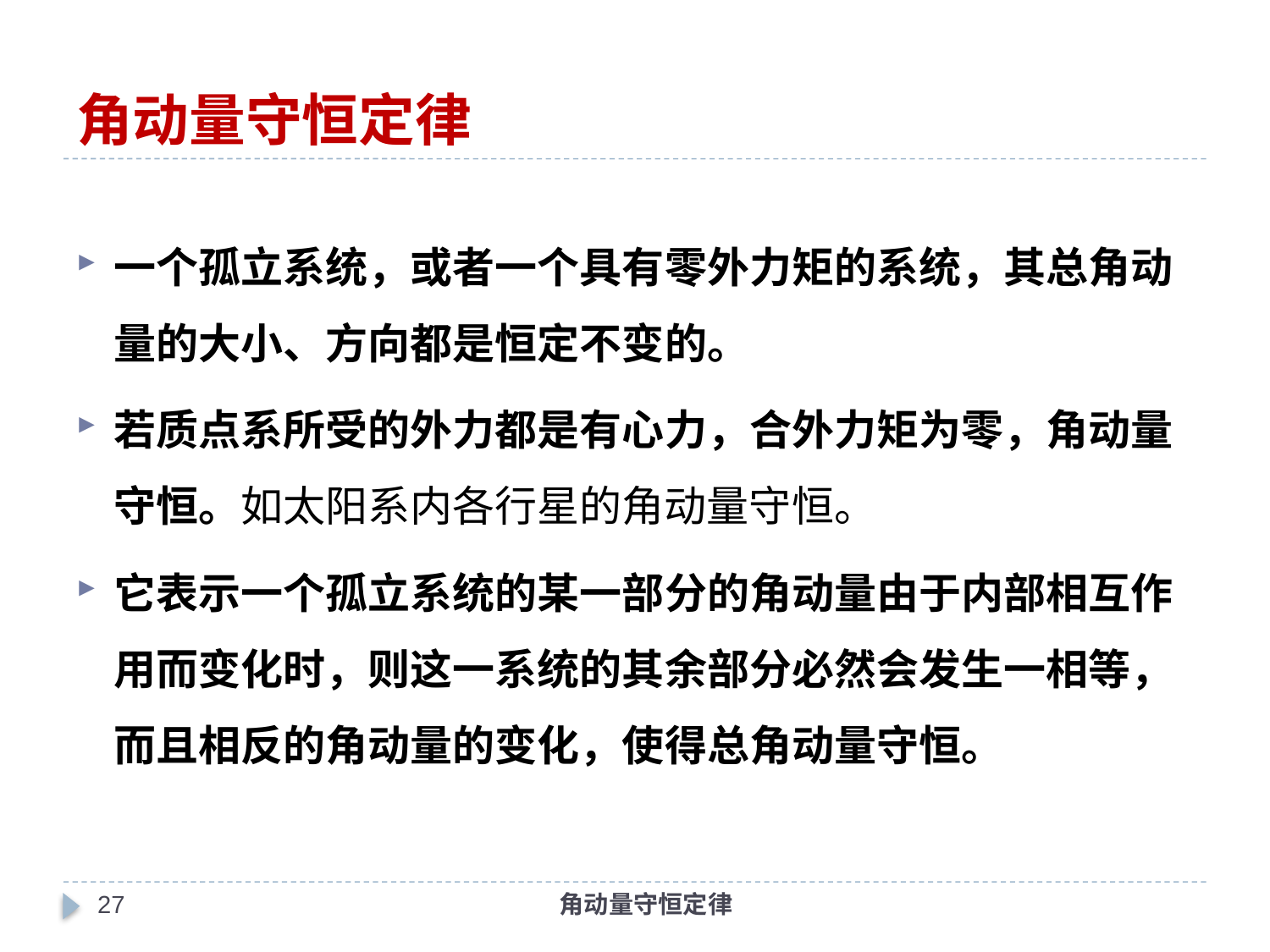

# 角动量守恒定律
一个孤立系统，或者一个具有零外力矩的系统，其总角动量的大小、方向都是恒定不变的。
若质点系所受的外力都是有心力，合外力矩为零，角动量守恒。如太阳系内各行星的角动量守恒。
它表示一个孤立系统的某一部分的角动量由于内部相互作用而变化时，则这一系统的其余部分必然会发生一相等，而且相反的角动量的变化，使得总角动量守恒。

27
角动量守恒定律